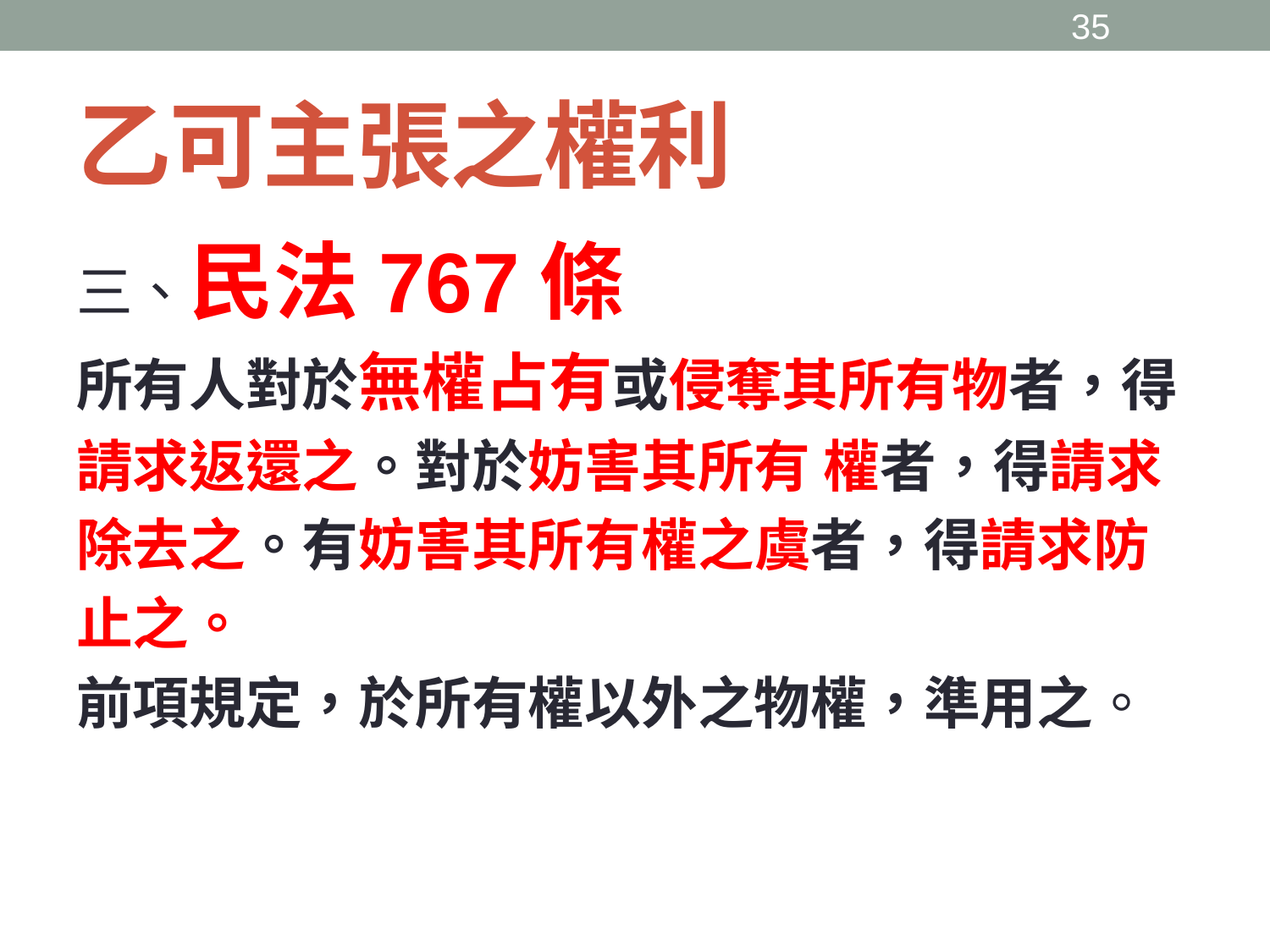

35
# 乙可主張之權利
三、民法767條
所有人對於無權占有或侵奪其所有物者，得
請求返還之。對於妨害其所有 權者，得請求
除去之。有妨害其所有權之虞者，得請求防
止之。
前項規定，於所有權以外之物權，準用之。